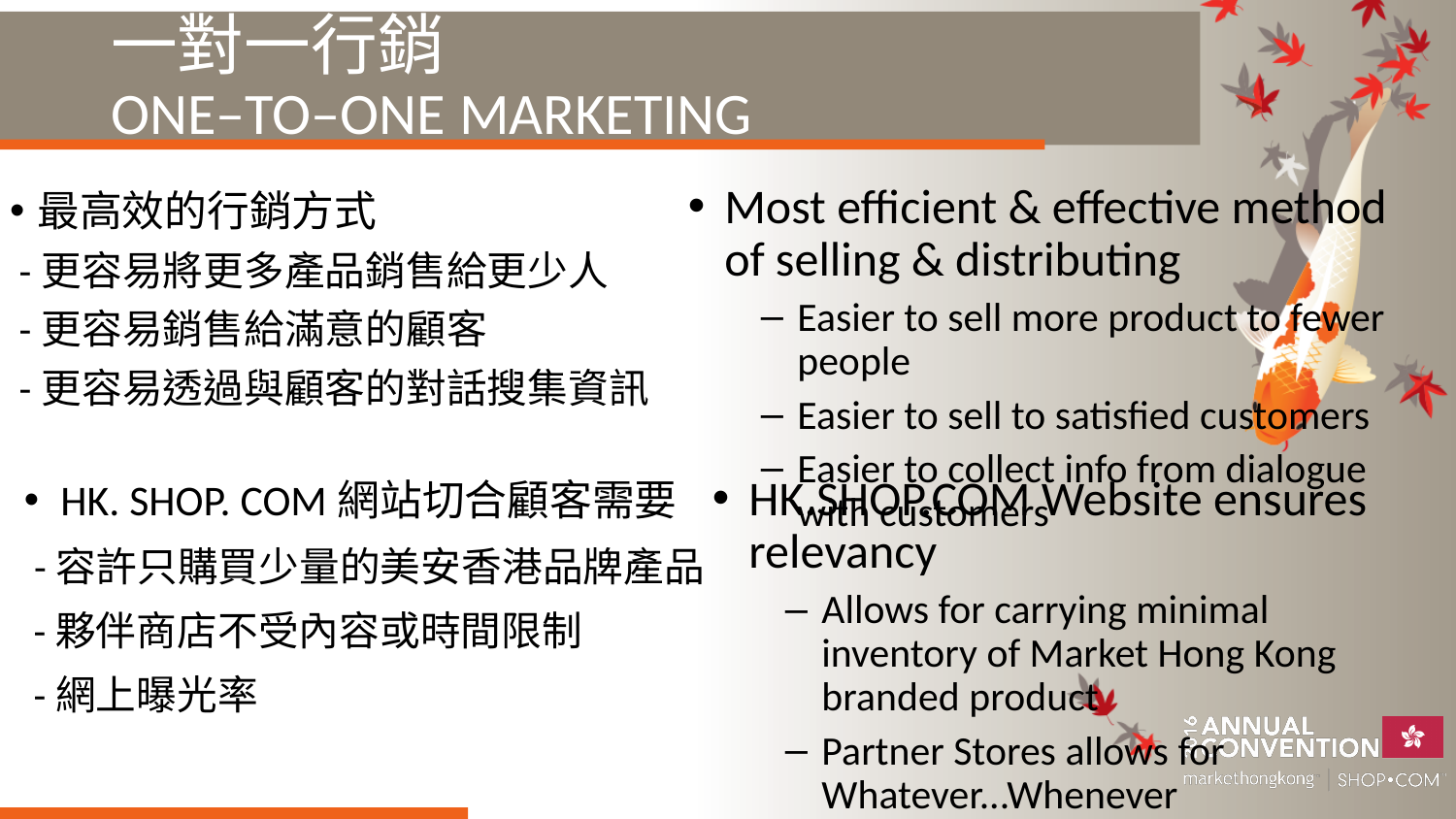

# 一對一行銷 ONE–TO–ONE MARKETING

Most efficient & effective method of selling & distributing
Easier to sell more product to fewer people
Easier to sell to satisfied customers
Easier to collect info from dialogue with customers
最高效的行銷方式
 -更容易將更多產品銷售給更少人
 -更容易銷售給滿意的顧客
 -更容易透過與顧客的對話搜集資訊
HK.SHOP.COM Website ensures relevancy
Allows for carrying minimal inventory of Market Hong Kong branded product
Partner Stores allows for Whatever...Whenever
Online presence and exposure
HK. SHOP. COM網站切合顧客需要
 -容許只購買少量的美安香港品牌產品
 -夥伴商店不受內容或時間限制
 -網上曝光率